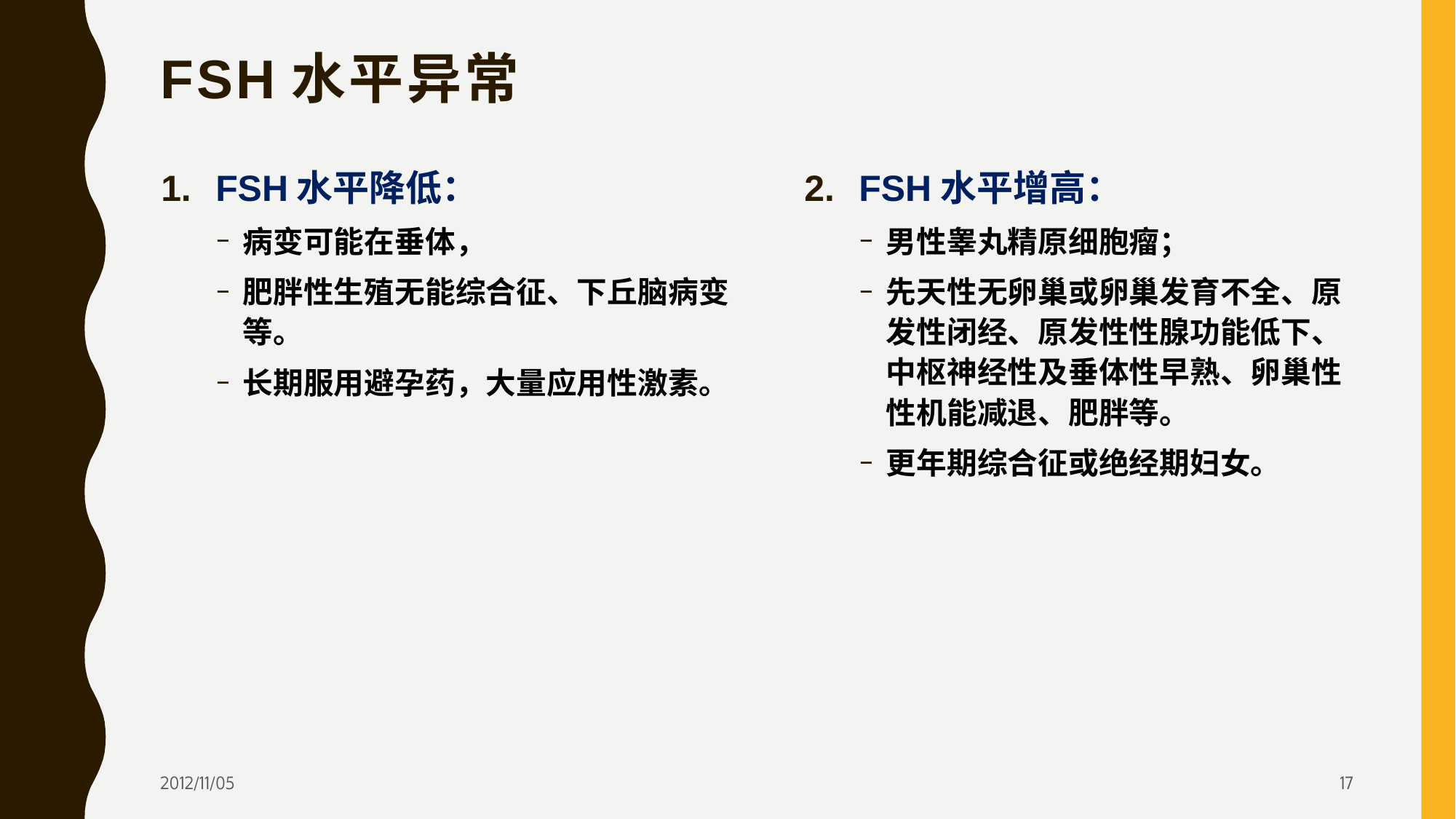

# FSH水平异常
FSH水平降低：
病变可能在垂体，
肥胖性生殖无能综合征、下丘脑病变等。
长期服用避孕药，大量应用性激素。
FSH水平增高：
男性睾丸精原细胞瘤；
先天性无卵巢或卵巢发育不全、原发性闭经、原发性性腺功能低下、中枢神经性及垂体性早熟、卵巢性性机能减退、肥胖等。
更年期综合征或绝经期妇女。

2012/11/05
17